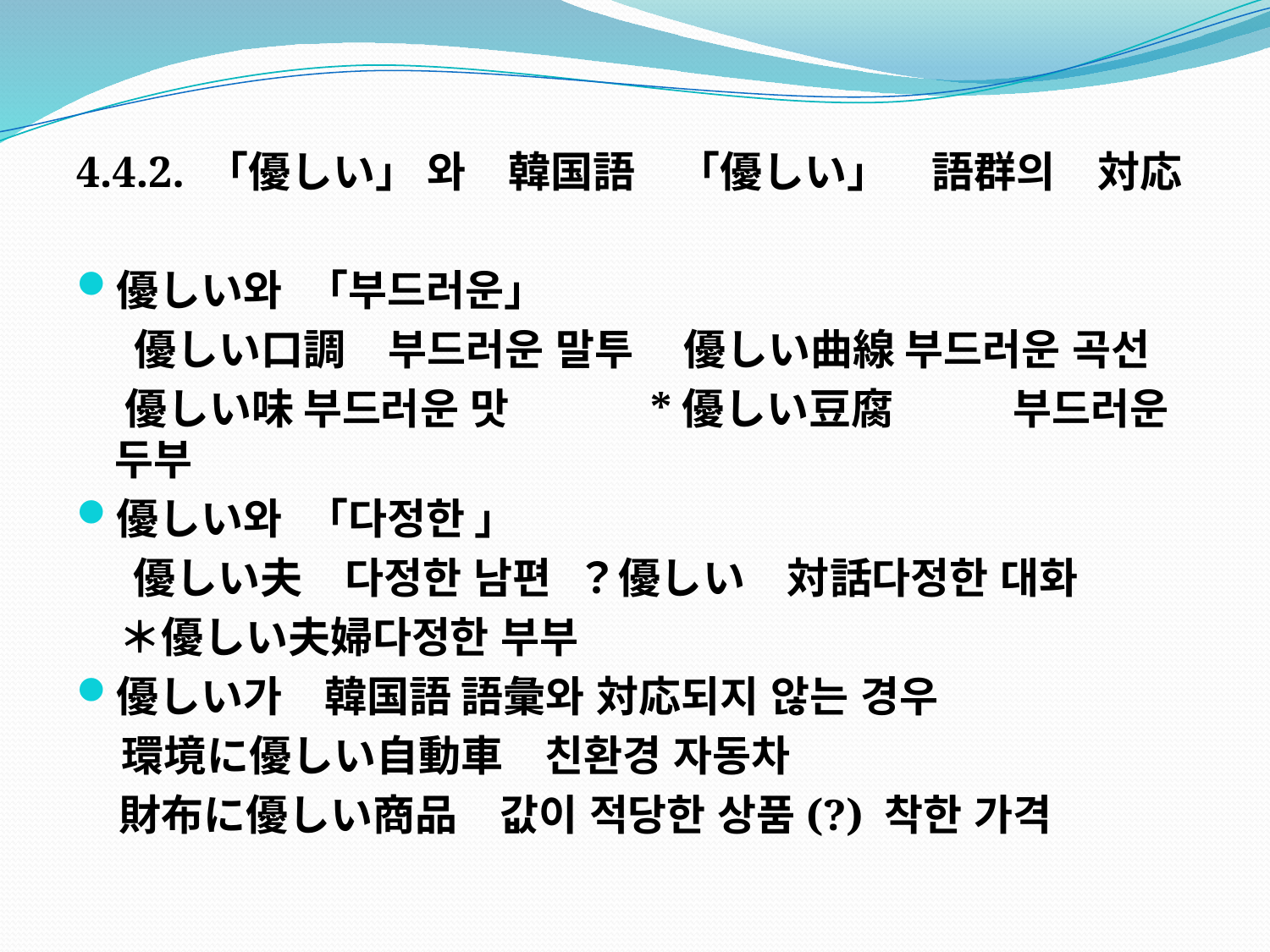

#
4.4.2. 「優しい」 와　韓国語　「優しい」　語群의　対応

優しい와  「부드러운」
     優しい口調　부드러운 말투     優しい曲線 부드러운 곡선
    優しい味 부드러운 맛           *優しい豆腐	 부드러운  두부
優しい와  「다정한 」
    優しい夫　다정한 남편  ？優しい　対話다정한 대화
　＊優しい夫婦다정한 부부
優しい가　韓国語 語彙와 対応되지 않는 경우
   環境に優しい自動車　친환경 자동차
　財布に優しい商品　값이 적당한 상품(?) 착한 가격